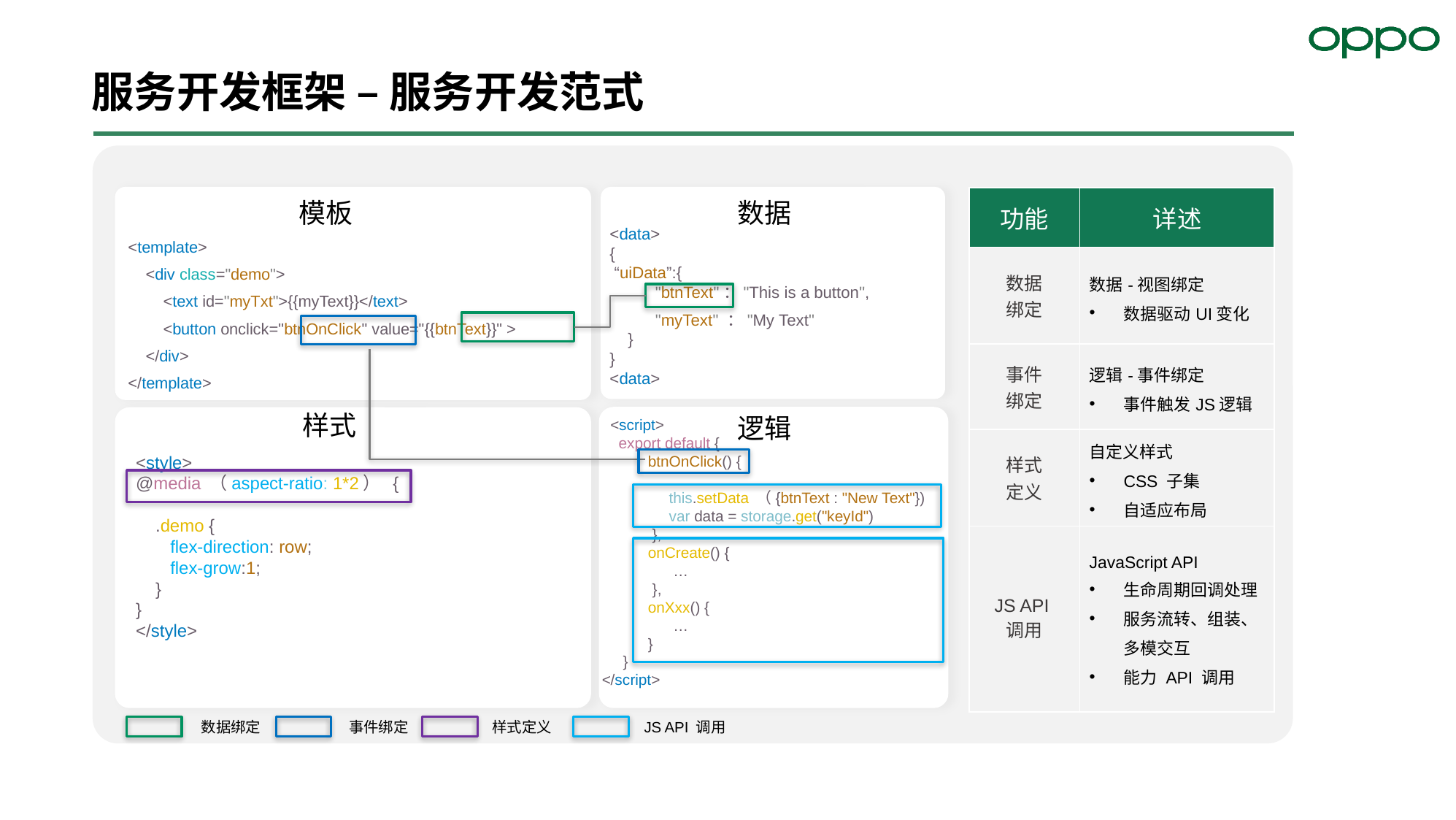

服务开发框架 – 服务开发范式

| 功能 | 详述 |
| --- | --- |
| 数据 绑定 | 数据-视图绑定 数据驱动UI变化 |
| 事件 绑定 | 逻辑-事件绑定 事件触发JS逻辑 |
| 样式 定义 | 自定义样式 CSS 子集 自适应布局 |
| JS API 调用 | JavaScript API 生命周期回调处理 服务流转、组装、多模交互 能力 API 调用 |
模板
数据
<data>
{
 “uiData”:{
          "btnText"："This is a button",
          "myText" ："My Text"
    }
}
<data>

<template>
    <div class="demo">
        <text id="myTxt">{{myText}}</text>
        <button onclick="btnOnClick" value="{{btnText}}" >
    </div>
</template>

样式
逻辑

  <script>
    export default {
           btnOnClick() {

                this.setData （{btnText : "New Text"})
                var data = storage.get("keyId")
            },
           onCreate() {
                 …
            },
           onXxx() {
                 …
           }
     }
</script>
<style>
@media （aspect-ratio: 1*2）  {

    .demo {
       flex-direction: row;
       flex-grow:1;
    }
}
</style>

数据绑定
事件绑定
样式定义
JS API 调用